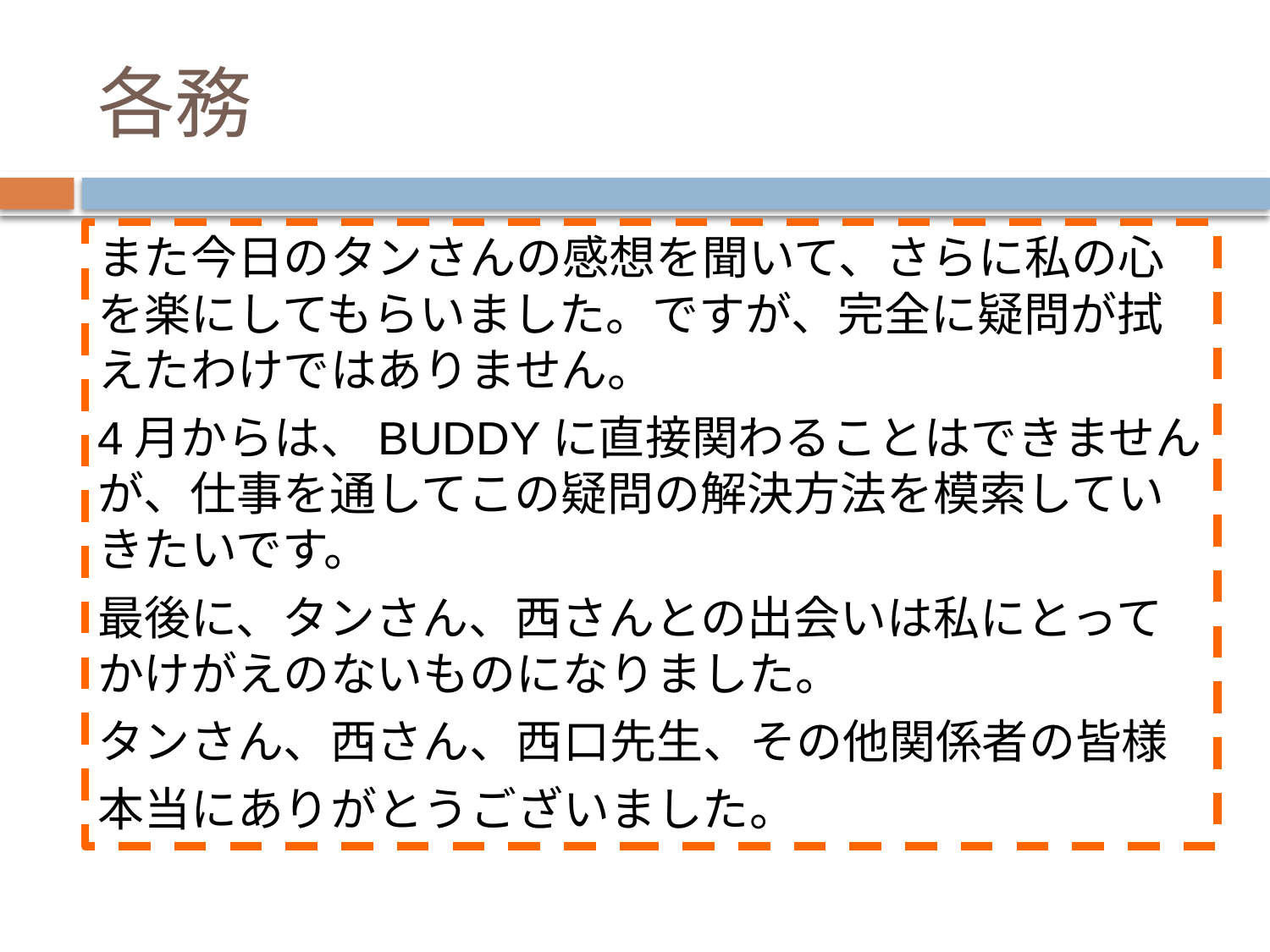

# 各務
また今日のタンさんの感想を聞いて、さらに私の心を楽にしてもらいました。ですが、完全に疑問が拭えたわけではありません。
4月からは、BUDDYに直接関わることはできませんが、仕事を通してこの疑問の解決方法を模索していきたいです。
最後に、タンさん、西さんとの出会いは私にとってかけがえのないものになりました。
タンさん、西さん、西口先生、その他関係者の皆様
本当にありがとうございました。